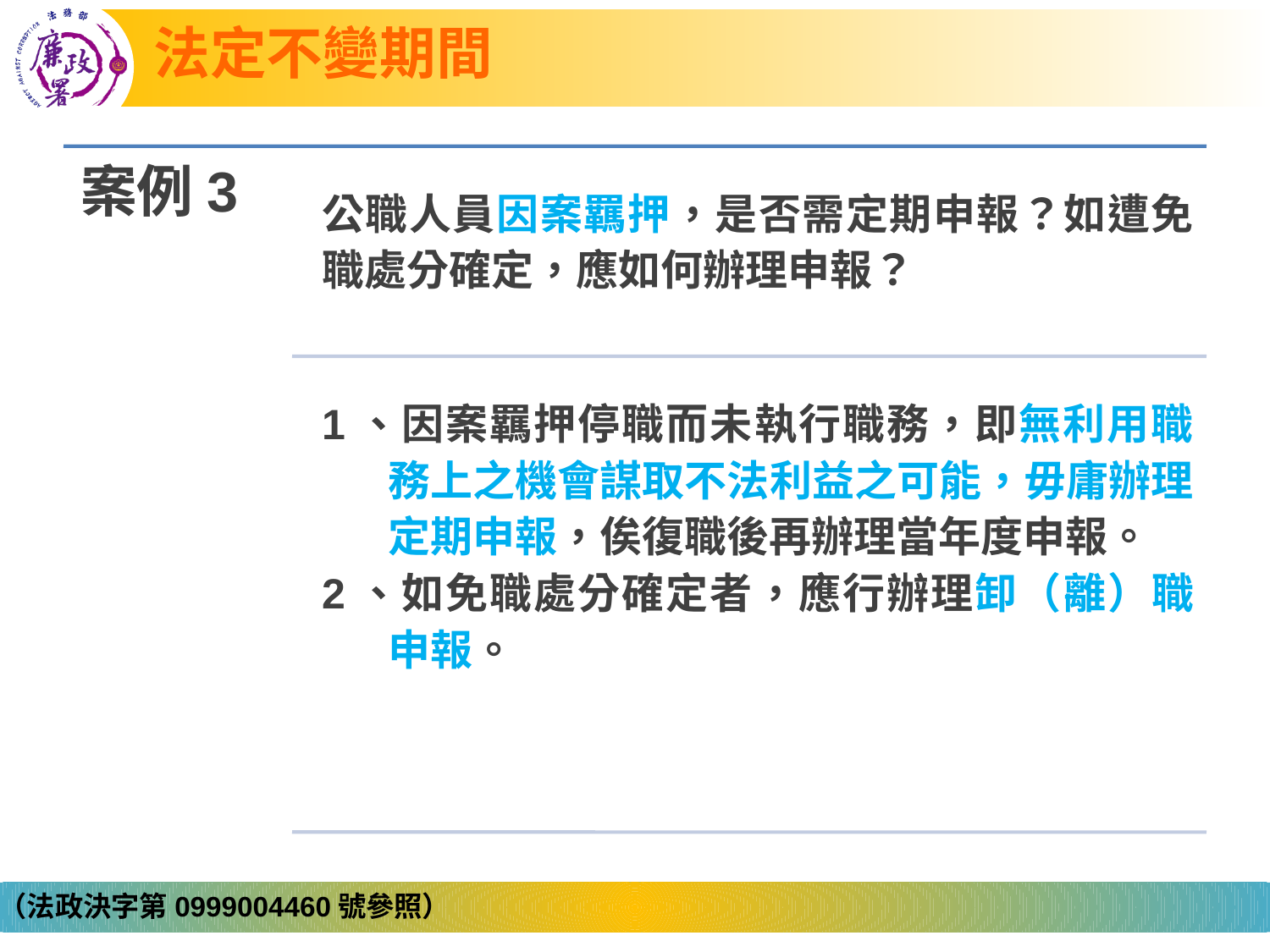

# 法定不變期間
案例3
公職人員因案羈押，是否需定期申報？如遭免職處分確定，應如何辦理申報？
1、因案羈押停職而未執行職務，即無利用職務上之機會謀取不法利益之可能，毋庸辦理定期申報，俟復職後再辦理當年度申報。
2、如免職處分確定者，應行辦理卸（離）職申報。
（法政決字第0999004460號參照）